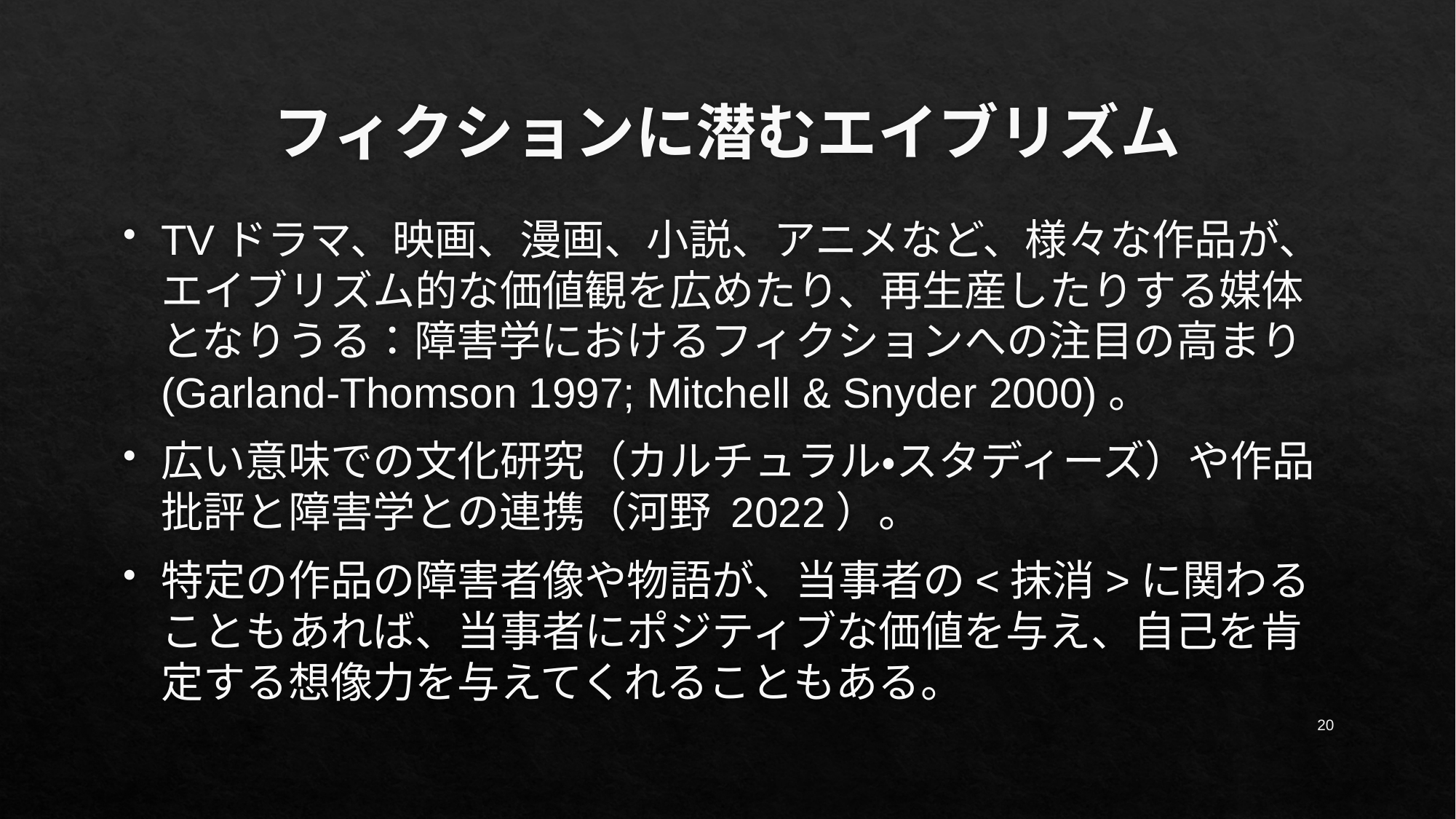

# フィクションに潜むエイブリズム
TVドラマ、映画、漫画、小説、アニメなど、様々な作品が、エイブリズム的な価値観を広めたり、再生産したりする媒体となりうる：障害学におけるフィクションへの注目の高まり(Garland-Thomson 1997; Mitchell & Snyder 2000)。
広い意味での文化研究（カルチュラル・スタディーズ）や作品批評と障害学との連携（河野 2022）。
特定の作品の障害者像や物語が、当事者の<抹消>に関わることもあれば、当事者にポジティブな価値を与え、自己を肯定する想像力を与えてくれることもある。
20